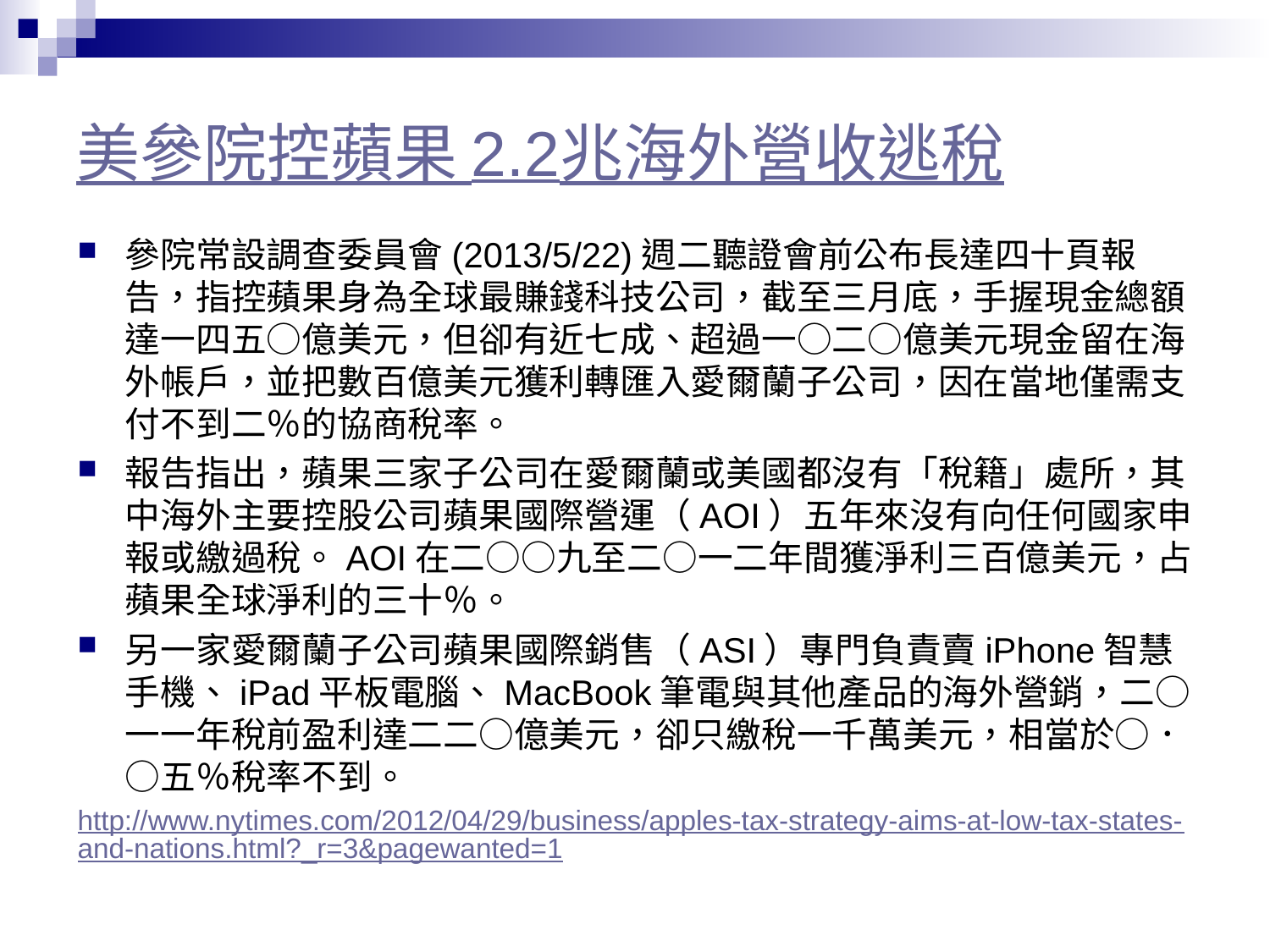

# 美參院控蘋果 2.2兆海外營收逃稅
參院常設調查委員會(2013/5/22)週二聽證會前公布長達四十頁報告，指控蘋果身為全球最賺錢科技公司，截至三月底，手握現金總額達一四五○億美元，但卻有近七成、超過一○二○億美元現金留在海外帳戶，並把數百億美元獲利轉匯入愛爾蘭子公司，因在當地僅需支付不到二％的協商稅率。
報告指出，蘋果三家子公司在愛爾蘭或美國都沒有「稅籍」處所，其中海外主要控股公司蘋果國際營運（AOI）五年來沒有向任何國家申報或繳過稅。AOI在二○○九至二○一二年間獲淨利三百億美元，占蘋果全球淨利的三十％。
另一家愛爾蘭子公司蘋果國際銷售（ASI）專門負責賣iPhone智慧手機、iPad平板電腦、MacBook筆電與其他產品的海外營銷，二○一一年稅前盈利達二二○億美元，卻只繳稅一千萬美元，相當於○．○五％稅率不到。
http://www.nytimes.com/2012/04/29/business/apples-tax-strategy-aims-at-low-tax-states-and-nations.html?_r=3&pagewanted=1